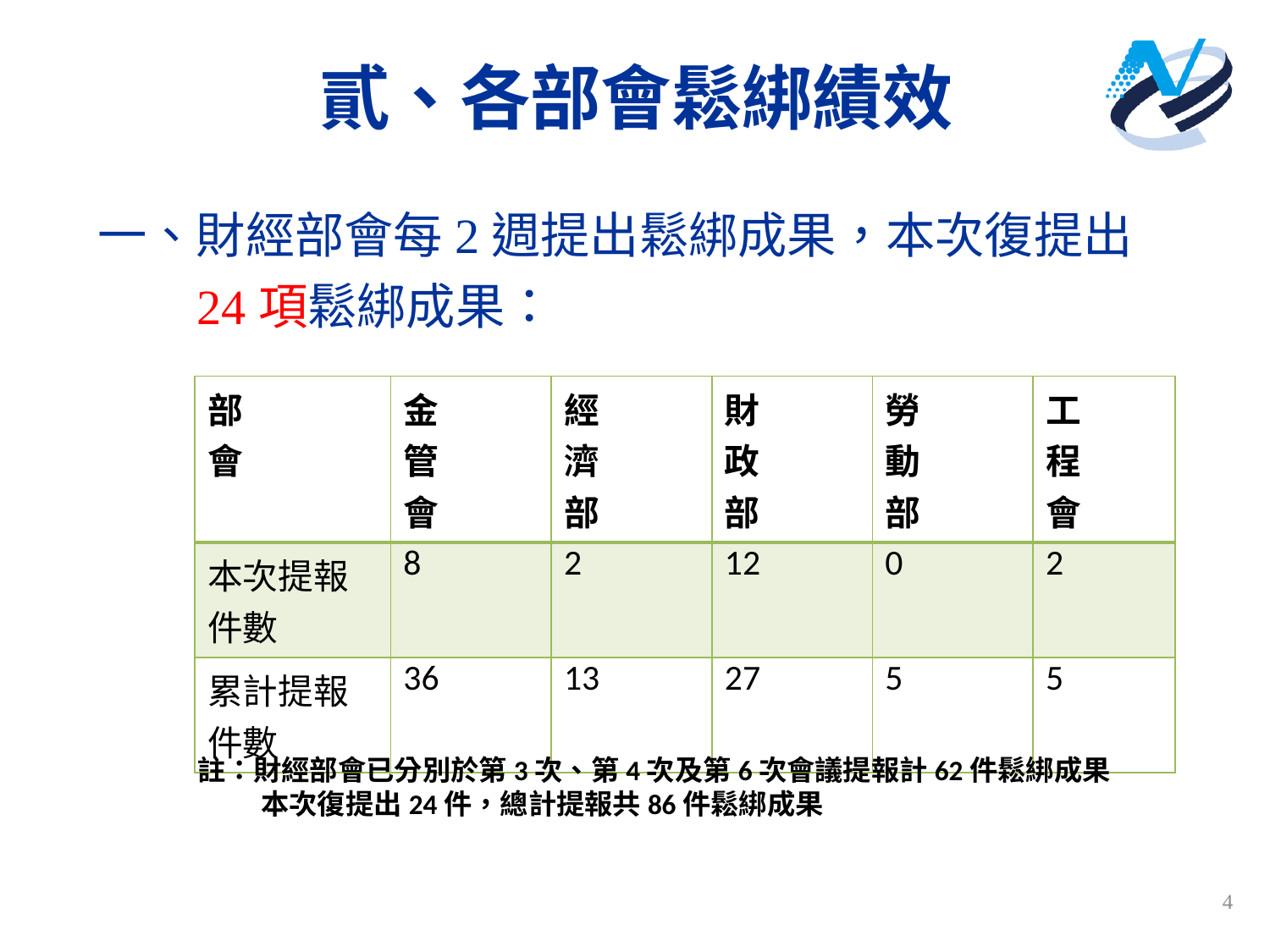

# 貳、各部會鬆綁績效
一、財經部會每2週提出鬆綁成果，本次復提出24項鬆綁成果：

| 部 會 | 金 管 會 | 經 濟 部 | 財 政 部 | 勞 動 部 | 工 程 會 |
| --- | --- | --- | --- | --- | --- |
| 本次提報件數 | 8 | 2 | 12 | 0 | 2 |
| 累計提報件數 | 36 | 13 | 27 | 5 | 5 |
註：財經部會已分別於第3次、第4次及第6次會議提報計62件鬆綁成果
         本次復提出24件，總計提報共86件鬆綁成果
4